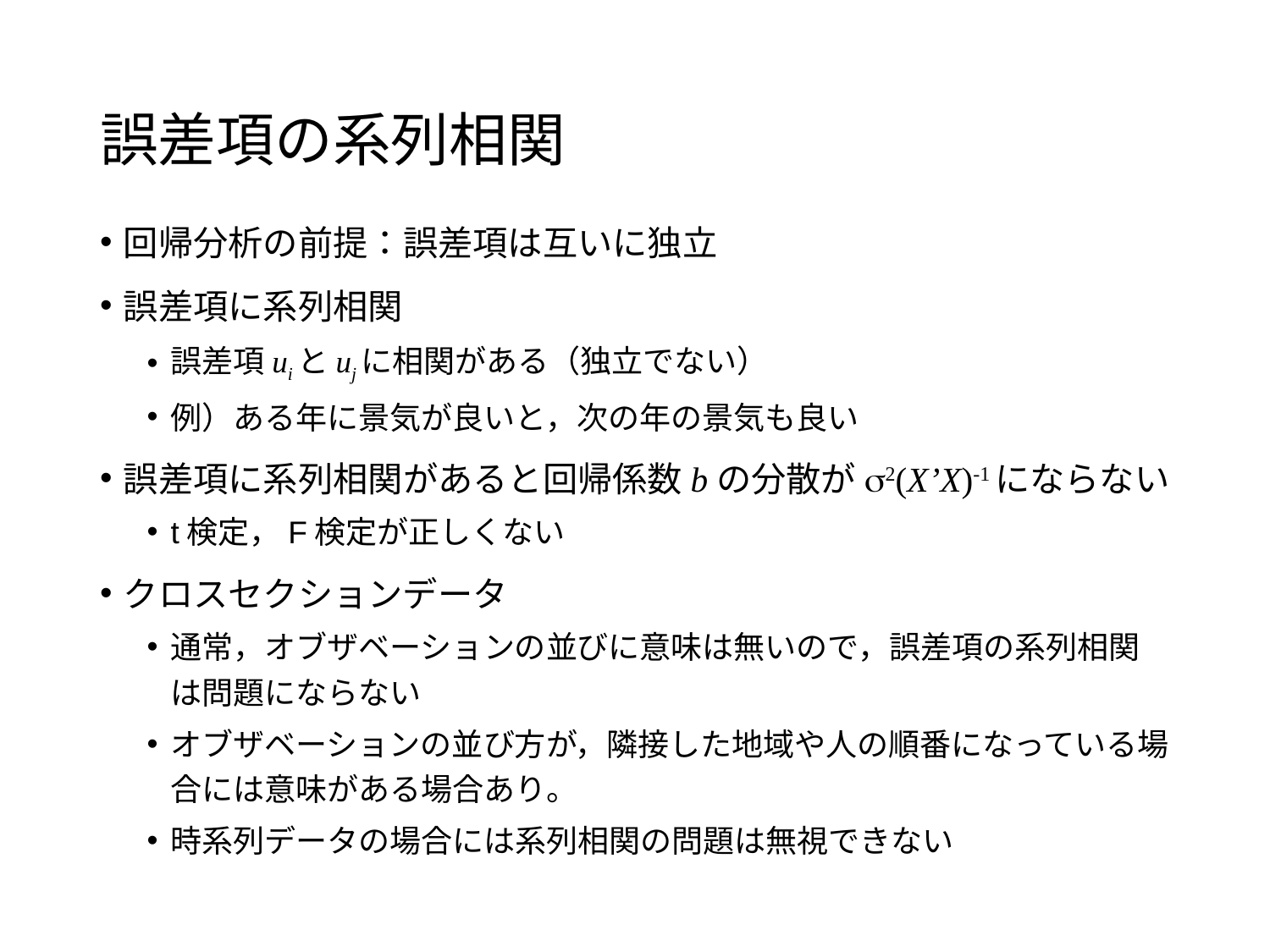

# 誤差項の系列相関
回帰分析の前提：誤差項は互いに独立
誤差項に系列相関
誤差項uiとujに相関がある（独立でない）
例）ある年に景気が良いと，次の年の景気も良い
誤差項に系列相関があると回帰係数bの分散がσ2(X’X)-1にならない
t検定，F検定が正しくない
クロスセクションデータ
通常，オブザベーションの並びに意味は無いので，誤差項の系列相関は問題にならない
オブザベーションの並び方が，隣接した地域や人の順番になっている場合には意味がある場合あり。
時系列データの場合には系列相関の問題は無視できない